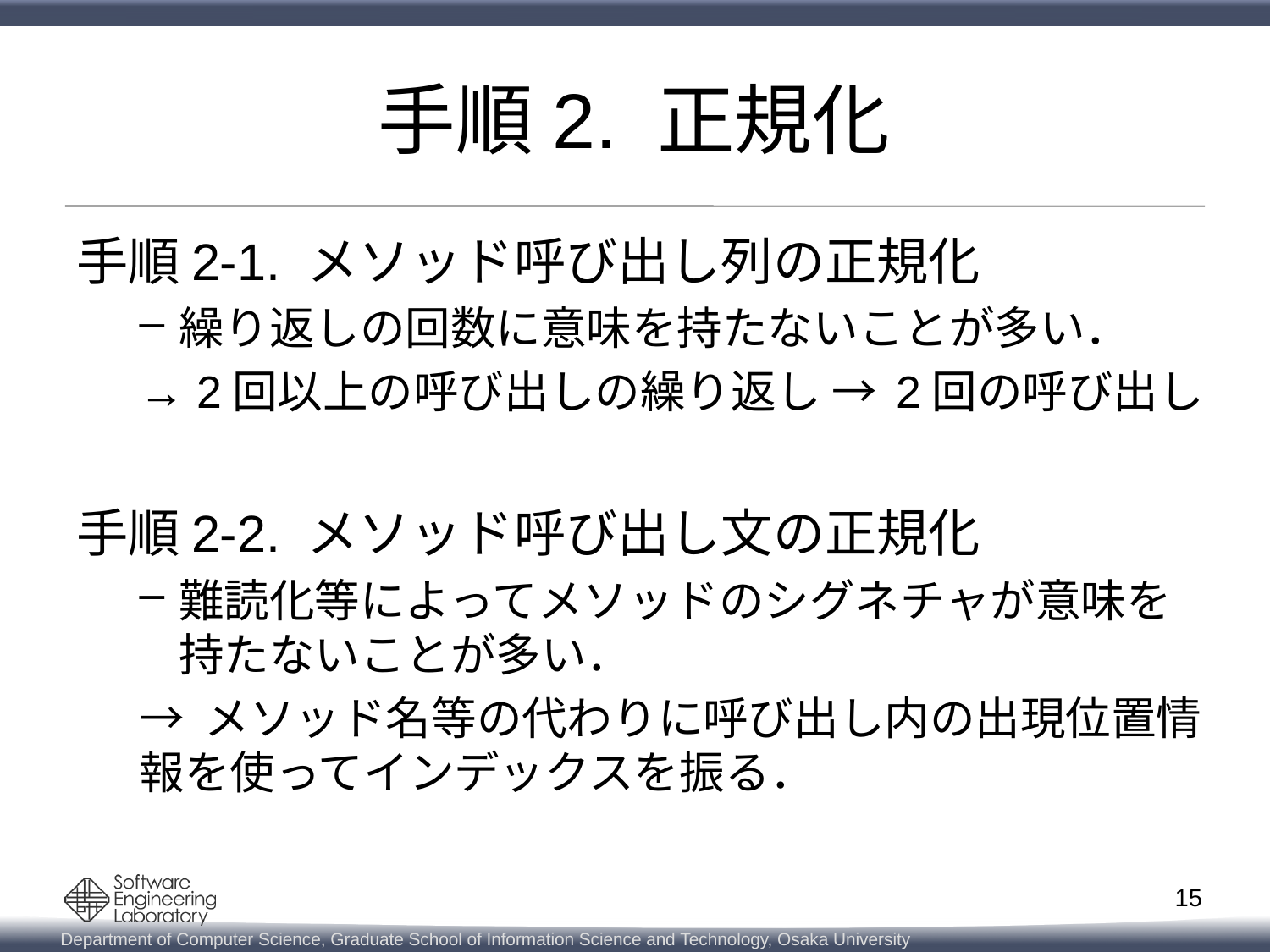

# 手順2. 正規化
手順2-1. メソッド呼び出し列の正規化
繰り返しの回数に意味を持たないことが多い．
→ 2回以上の呼び出しの繰り返し → 2回の呼び出し

手順2-2. メソッド呼び出し文の正規化
難読化等によってメソッドのシグネチャが意味を持たないことが多い．
→ メソッド名等の代わりに呼び出し内の出現位置情	報を使ってインデックスを振る．

15